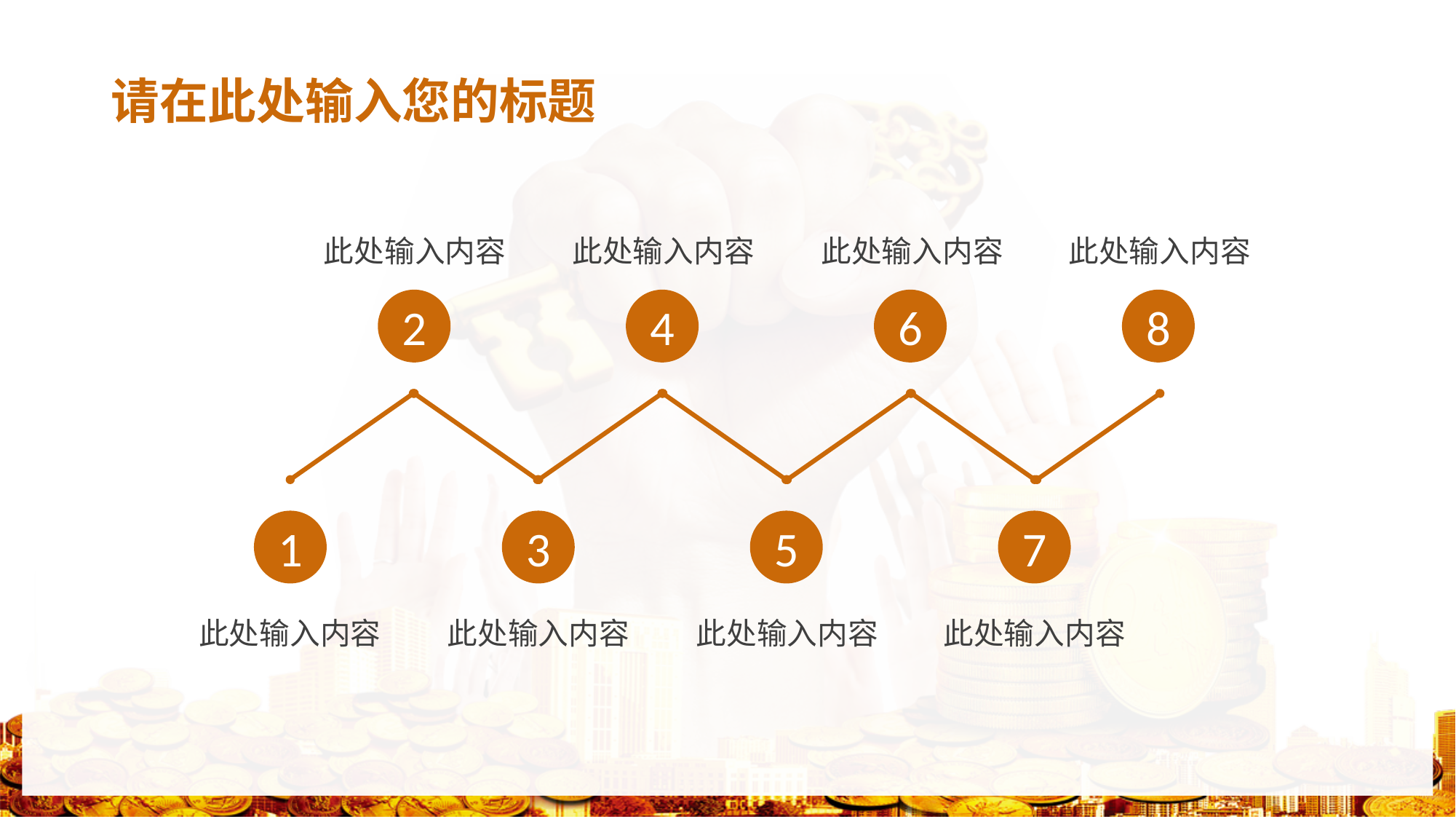

# 请在此处输入您的标题
此处输入内容
此处输入内容
此处输入内容
此处输入内容
2
4
6
8
1
3
5
7
此处输入内容
此处输入内容
此处输入内容
此处输入内容